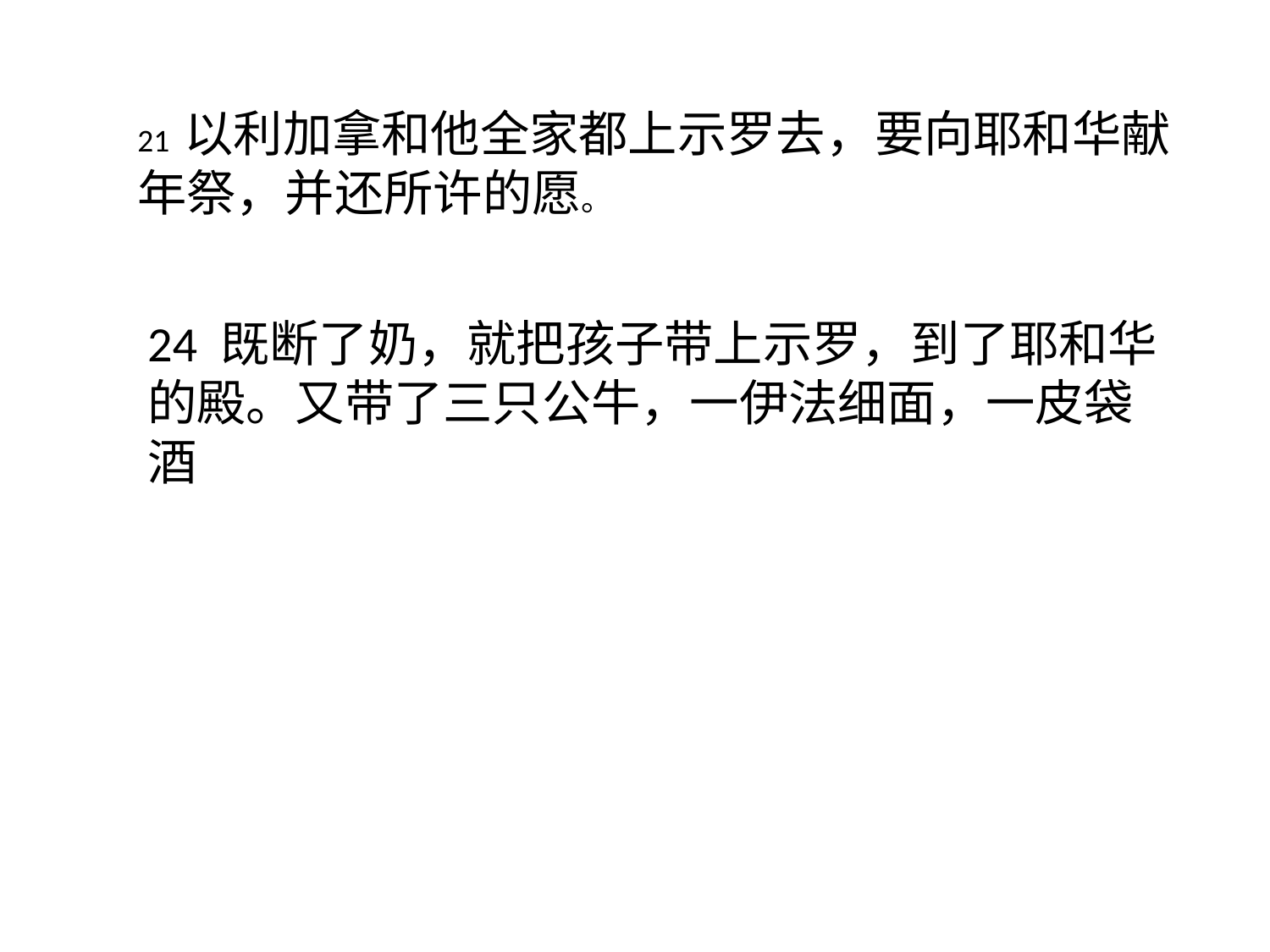

21 以利加拿和他全家都上示罗去，要向耶和华献年祭，并还所许的愿。
24 既断了奶，就把孩子带上示罗，到了耶和华的殿。又带了三只公牛，一伊法细面，一皮袋酒